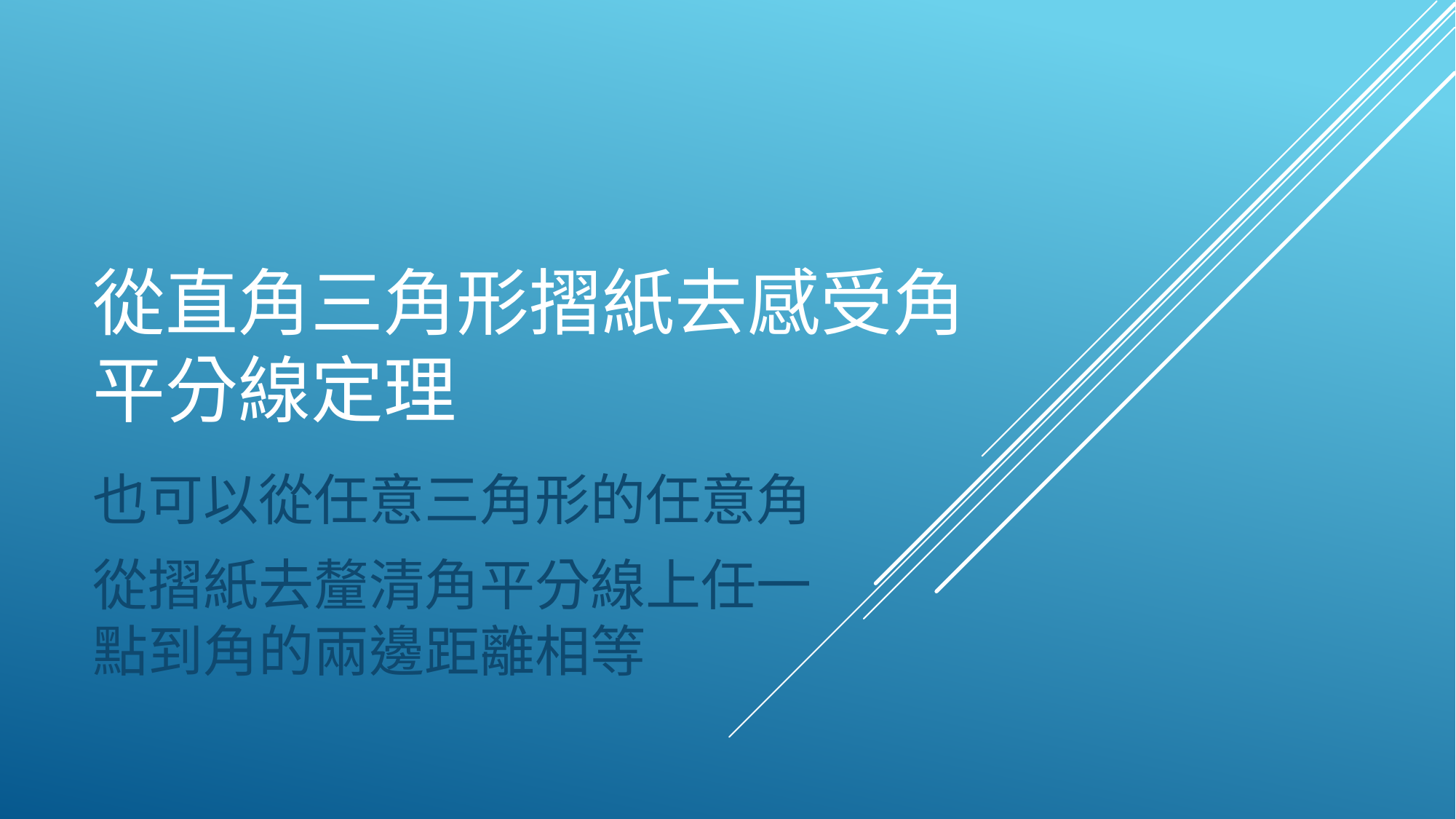

# 從直角三角形摺紙去感受角平分線定理
也可以從任意三角形的任意角
從摺紙去釐清角平分線上任一點到角的兩邊距離相等